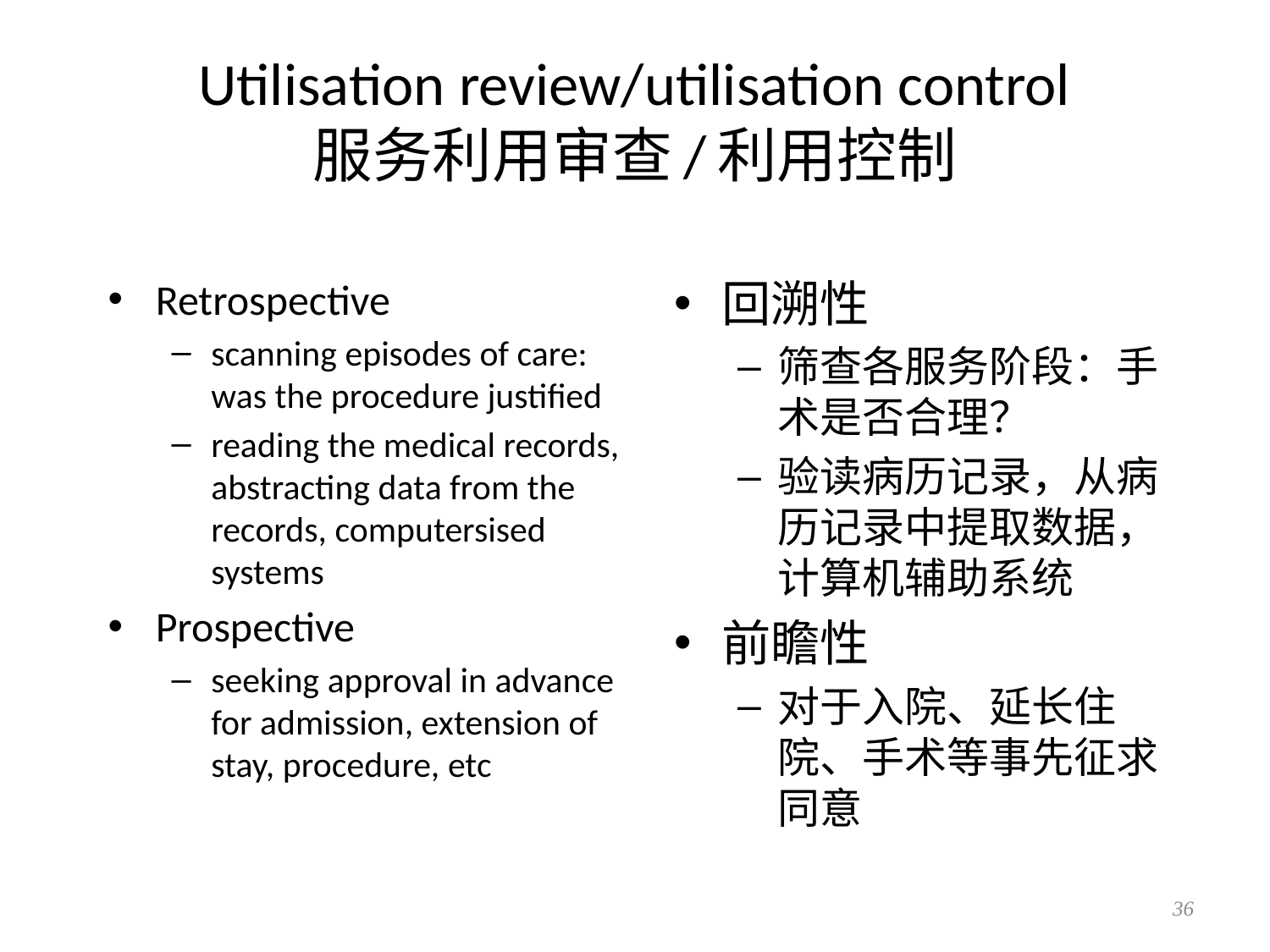

# Utilisation review/utilisation control 服务利用审查/利用控制
Retrospective
scanning episodes of care: was the procedure justified
reading the medical records, abstracting data from the records, computersised systems
Prospective
seeking approval in advance for admission, extension of stay, procedure, etc
回溯性
筛查各服务阶段：手术是否合理？
验读病历记录，从病历记录中提取数据，计算机辅助系统
前瞻性
对于入院、延长住院、手术等事先征求同意
36